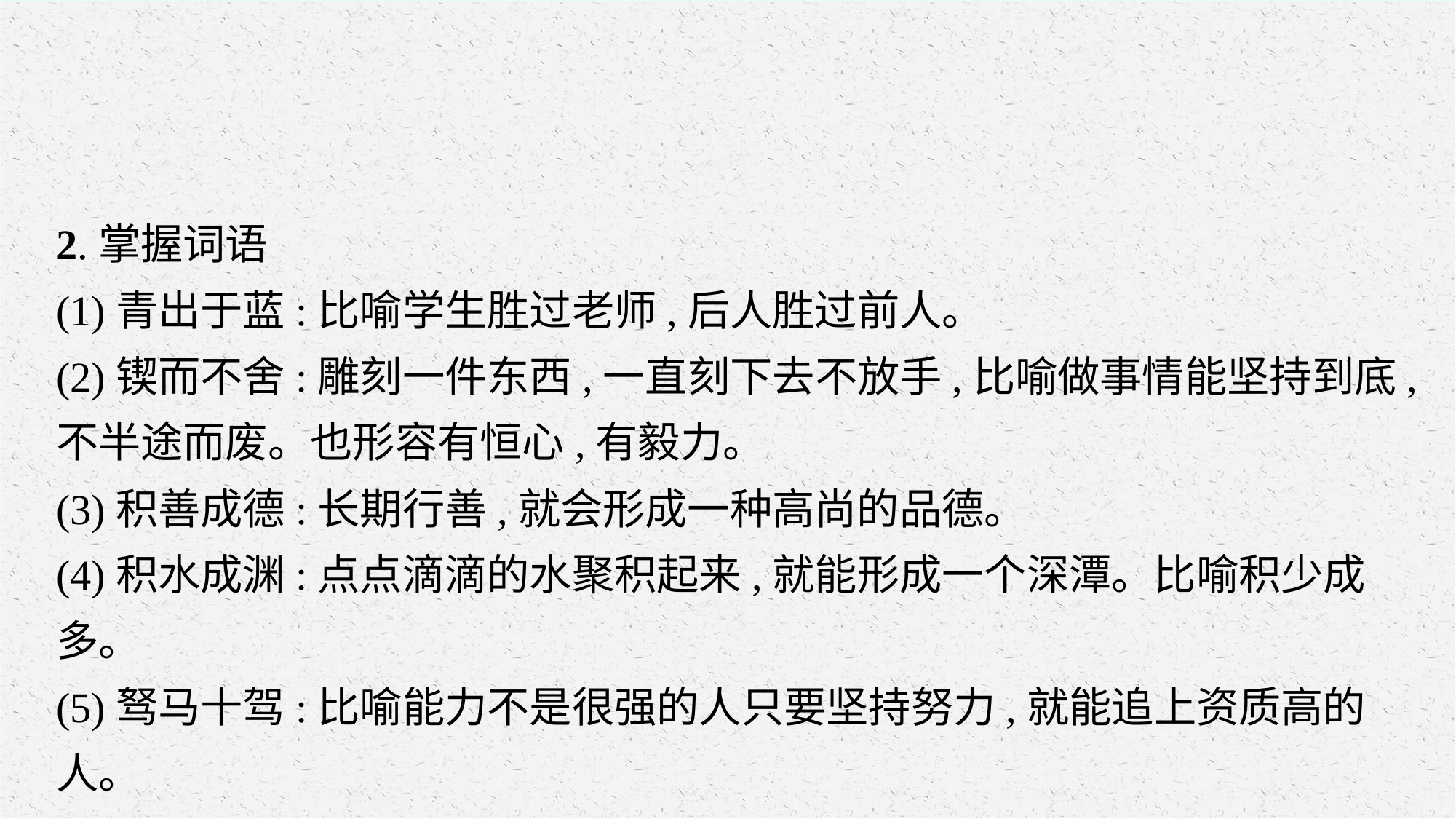

2.掌握词语
(1)青出于蓝:比喻学生胜过老师,后人胜过前人。
(2)锲而不舍:雕刻一件东西,一直刻下去不放手,比喻做事情能坚持到底,不半途而废。也形容有恒心,有毅力。
(3)积善成德:长期行善,就会形成一种高尚的品德。
(4)积水成渊:点点滴滴的水聚积起来,就能形成一个深潭。比喻积少成多。
(5)驽马十驾:比喻能力不是很强的人只要坚持努力,就能追上资质高的人。